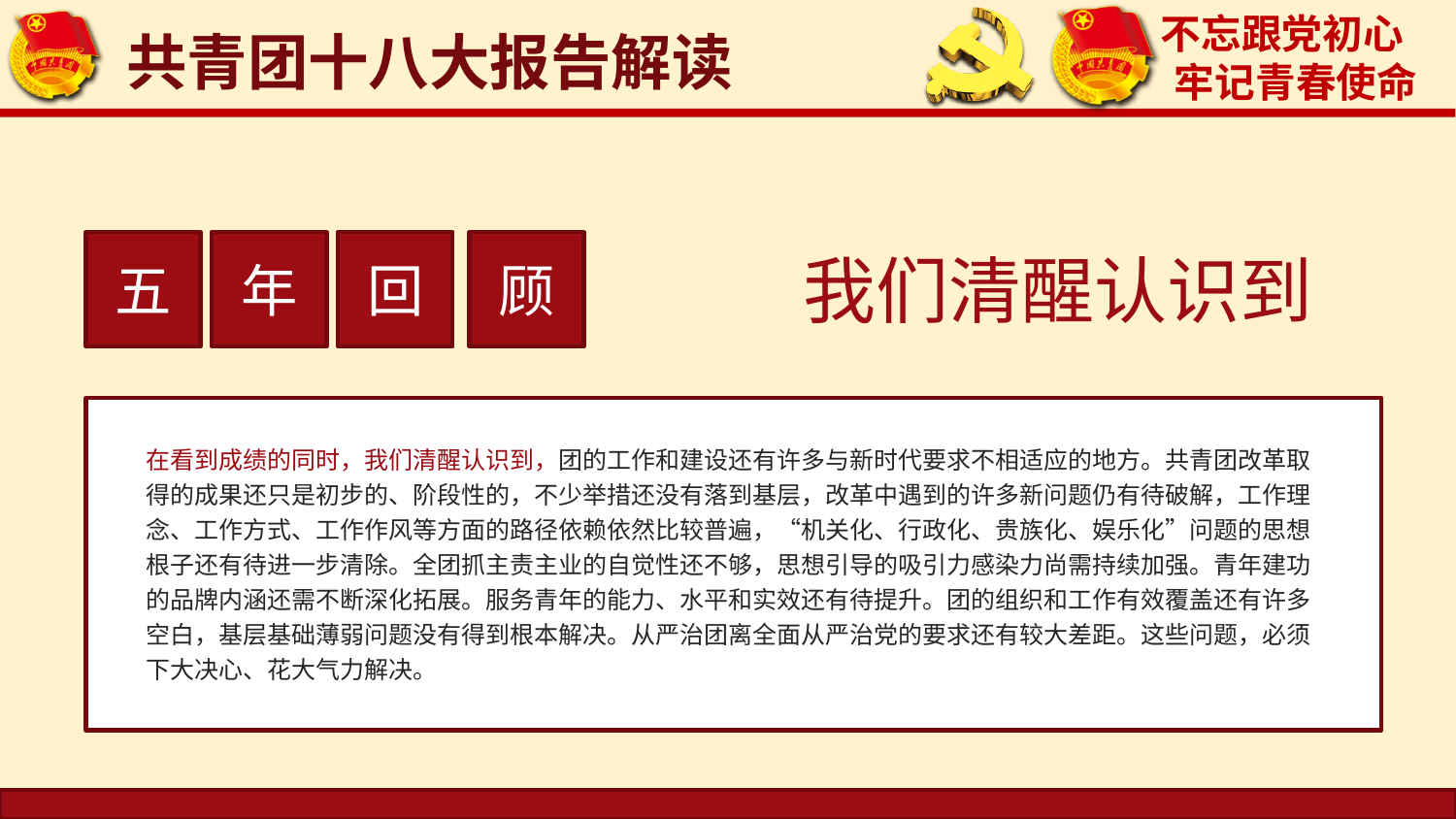

共青团十八大报告解读
五
年
回
顾
  我们清醒认识到

在看到成绩的同时，我们清醒认识到，团的工作和建设还有许多与新时代要求不相适应的地方。共青团改革取得的成果还只是初步的、阶段性的，不少举措还没有落到基层，改革中遇到的许多新问题仍有待破解，工作理念、工作方式、工作作风等方面的路径依赖依然比较普遍，“机关化、行政化、贵族化、娱乐化”问题的思想根子还有待进一步清除。全团抓主责主业的自觉性还不够，思想引导的吸引力感染力尚需持续加强。青年建功的品牌内涵还需不断深化拓展。服务青年的能力、水平和实效还有待提升。团的组织和工作有效覆盖还有许多空白，基层基础薄弱问题没有得到根本解决。从严治团离全面从严治党的要求还有较大差距。这些问题，必须下大决心、花大气力解决。